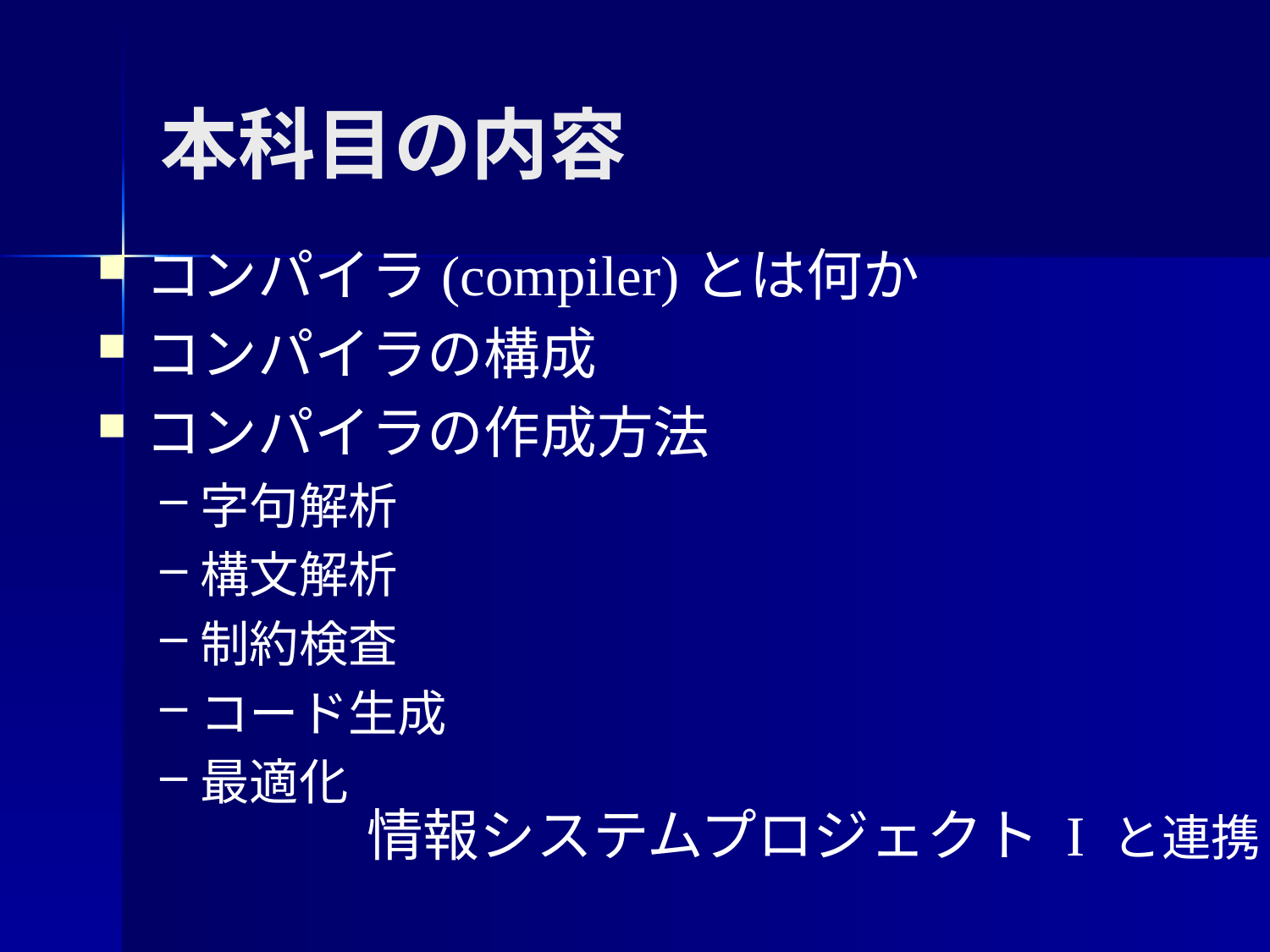

本科目の内容
コンパイラ(compiler)とは何か
コンパイラの構成
コンパイラの作成方法
字句解析
構文解析
制約検査
コード生成
最適化
情報システムプロジェクト I と連携